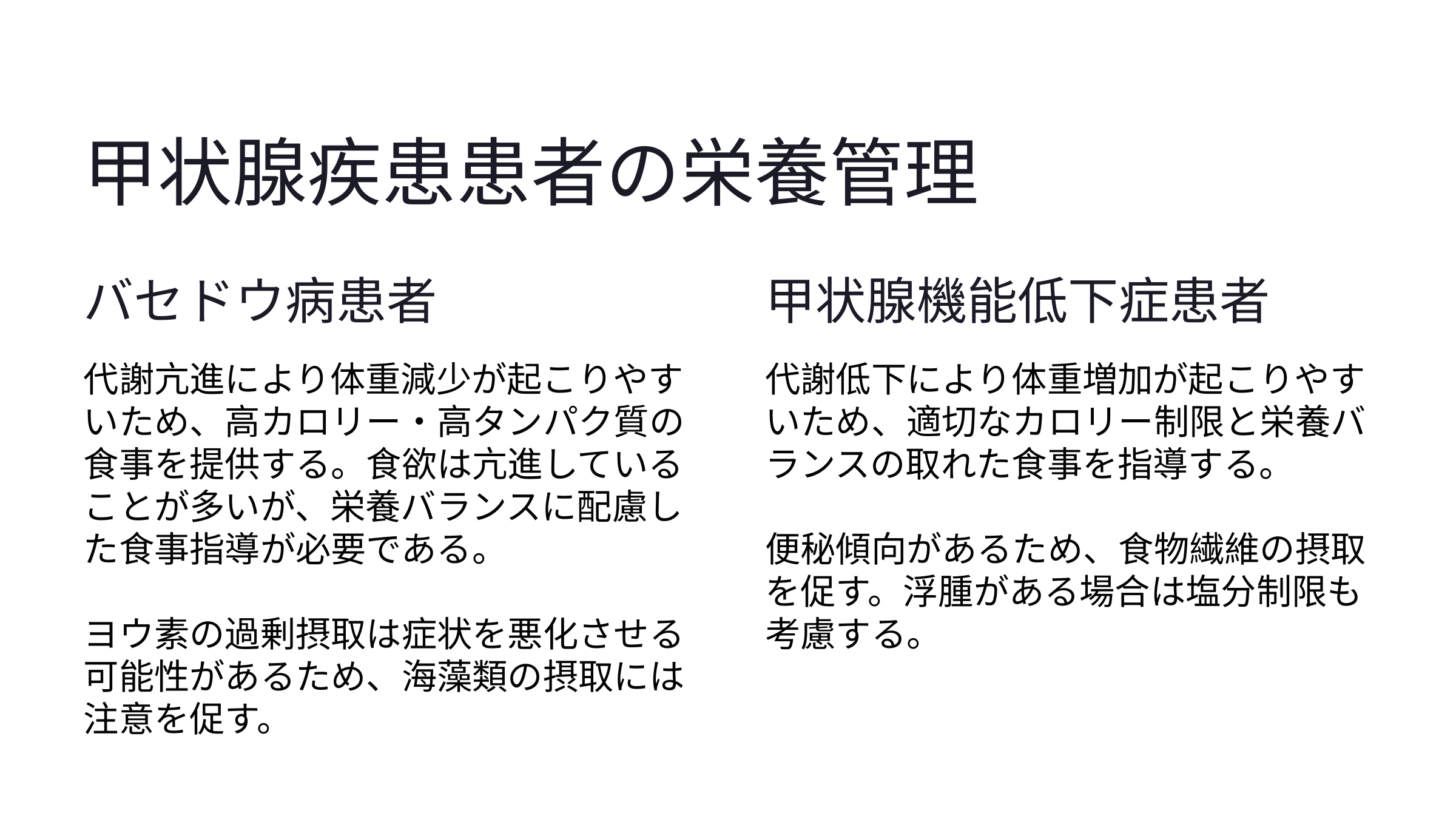

甲状腺疾患患者の栄養管理
バセドウ病患者
甲状腺機能低下症患者
代謝亢進により体重減少が起こりやすいため、高カロリー・高タンパク質の食事を提供する。食欲は亢進していることが多いが、栄養バランスに配慮した食事指導が必要である。

ヨウ素の過剰摂取は症状を悪化させる可能性があるため、海藻類の摂取には注意を促す。
代謝低下により体重増加が起こりやすいため、適切なカロリー制限と栄養バランスの取れた食事を指導する。

便秘傾向があるため、食物繊維の摂取を促す。浮腫がある場合は塩分制限も考慮する。